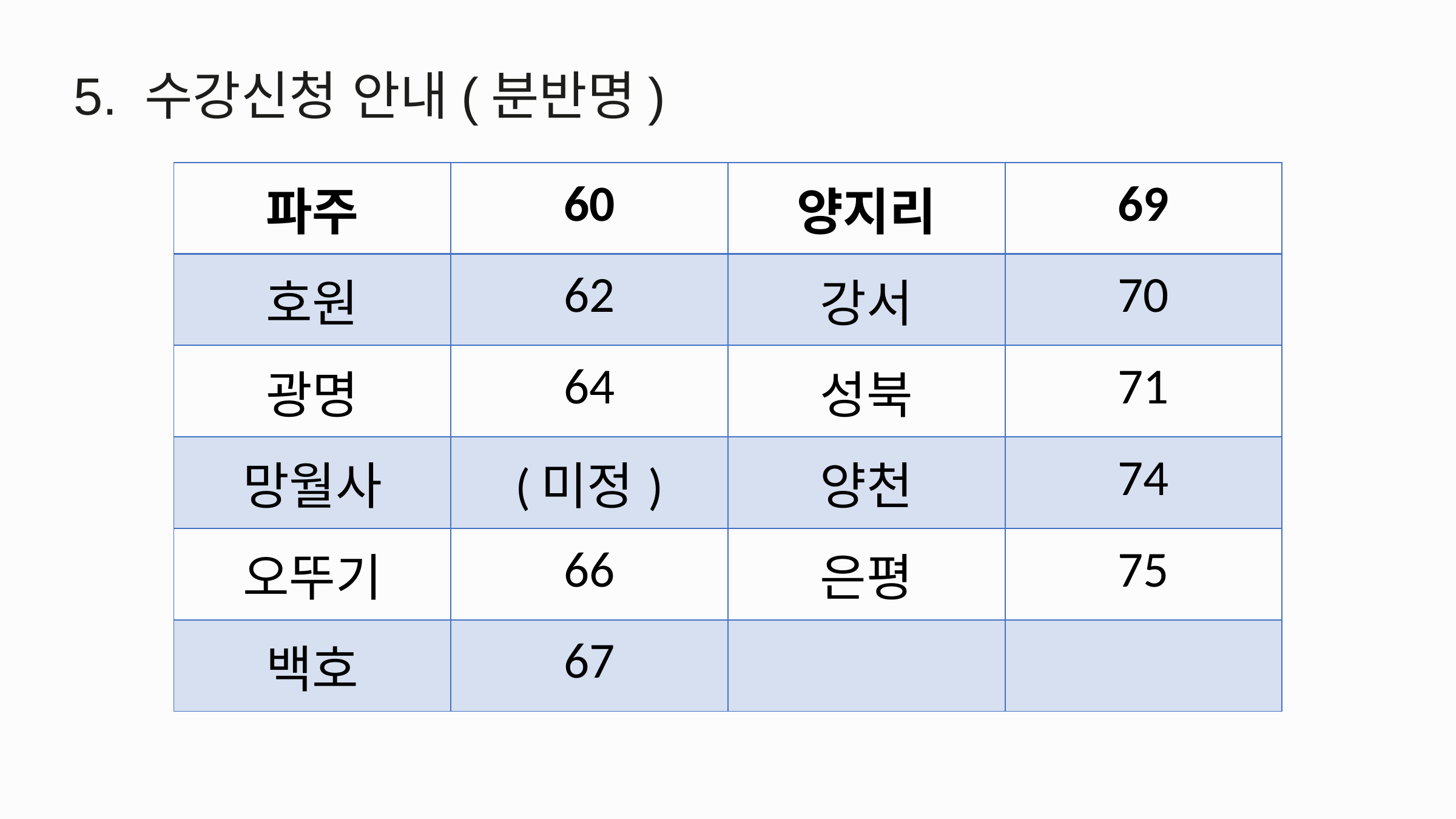

5. 수강신청 안내(분반명)
| 파주 | 60 | 양지리 | 69 |
| --- | --- | --- | --- |
| 호원 | 62 | 강서 | 70 |
| 광명 | 64 | 성북 | 71 |
| 망월사 | (미정) | 양천 | 74 |
| 오뚜기 | 66 | 은평 | 75 |
| 백호 | 67 |  |  |